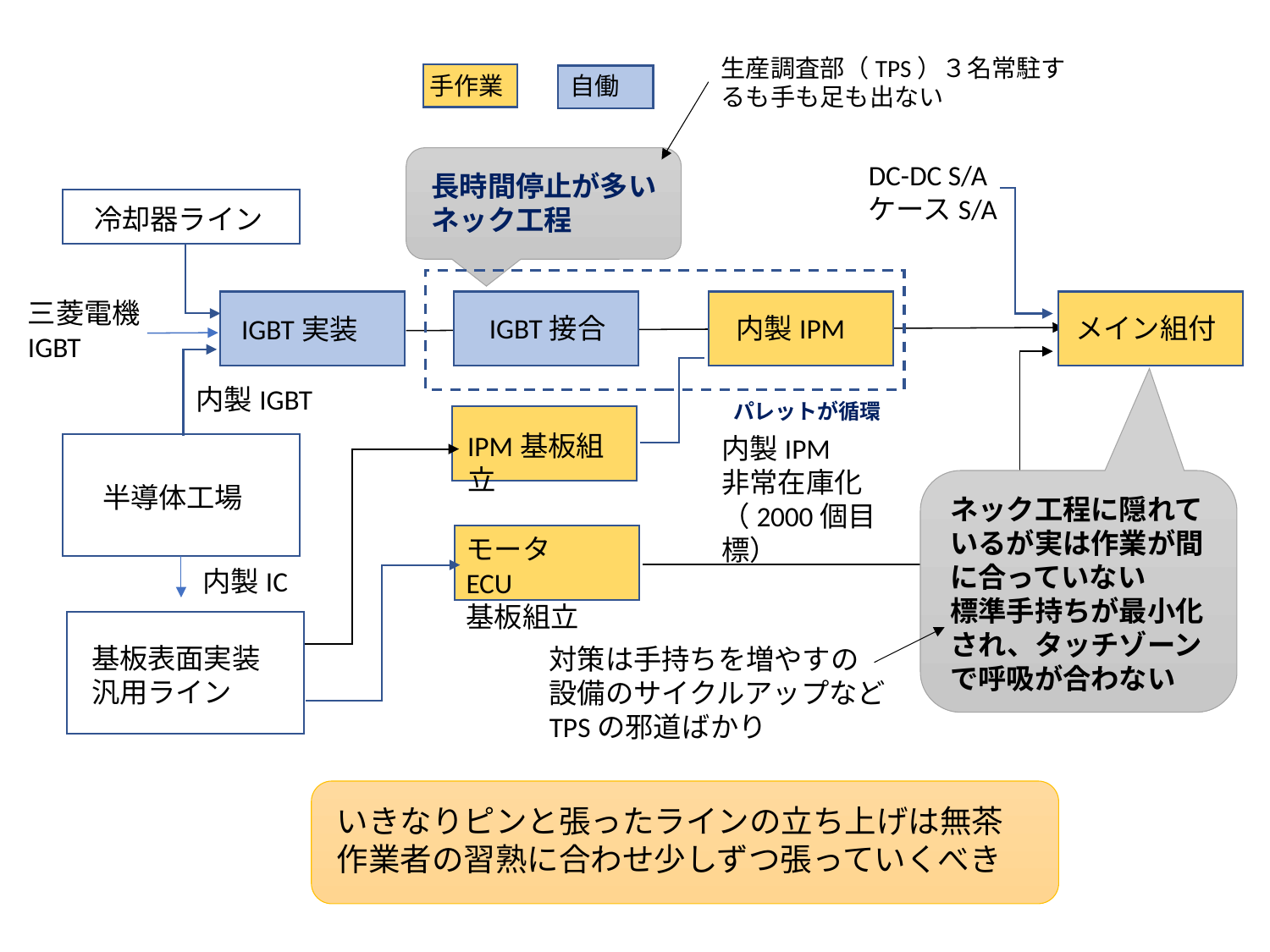

生産調査部（TPS）３名常駐するも手も足も出ない
手作業

自働

DC-DC S/A
ケースS/A
長時間停止が多い
ネック工程

冷却器ライン

三菱電機IGBT

IGBT接合
内製IPM
メイン組付
IGBT実装

内製IGBT
パレットが循環

IPM基板組立
内製IPM
非常在庫化
（2000個目標）

半導体工場
ネック工程に隠れているが実は作業が間に合っていない
標準手持ちが最小化され、タッチゾーンで呼吸が合わない
モータECU
基板組立

内製IC

基板表面実装
汎用ライン
対策は手持ちを増やすの
設備のサイクルアップなどTPSの邪道ばかり

いきなりピンと張ったラインの立ち上げは無茶
作業者の習熟に合わせ少しずつ張っていくべき